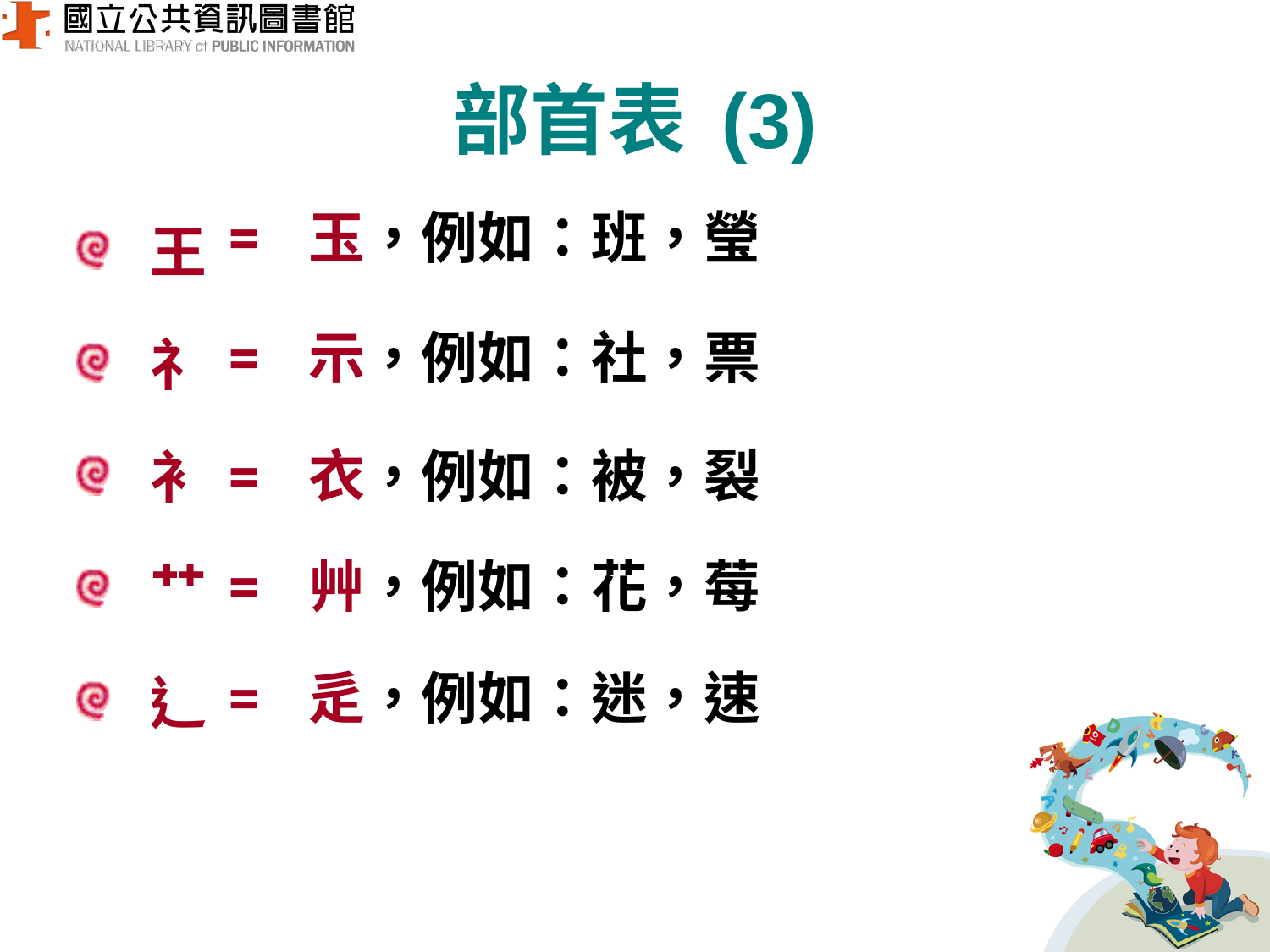

# 部首表 (3)
 王
 礻
 衤
 艹
 辶
= 玉，例如：班，瑩
= 示，例如：社，票
= 衣，例如：被，裂
= 艸，例如：花，莓
= 辵，例如：迷，速